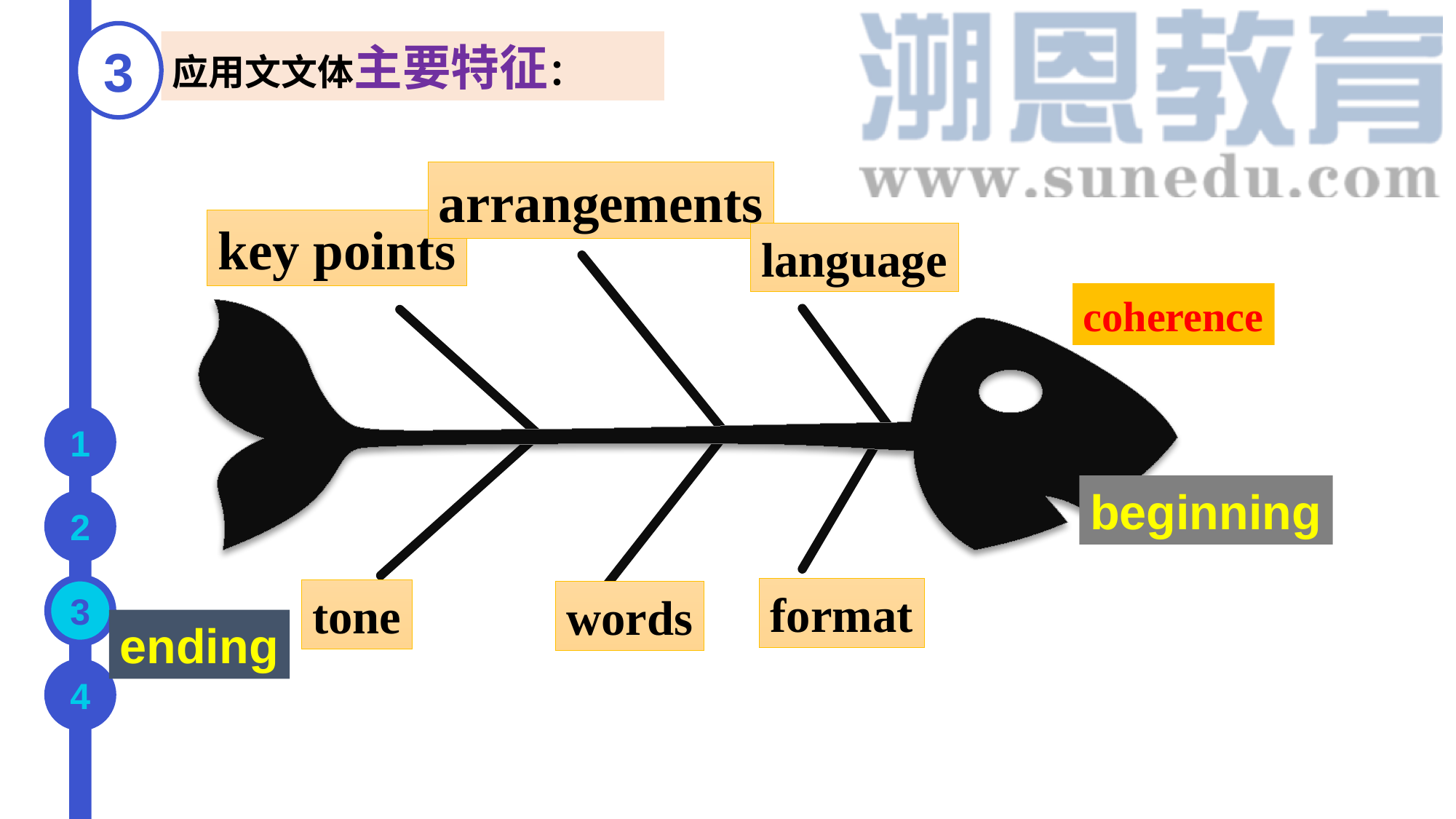

3
应用文文体主要特征：
arrangements
key points
language

coherence
beginning
format
tone
words
ending